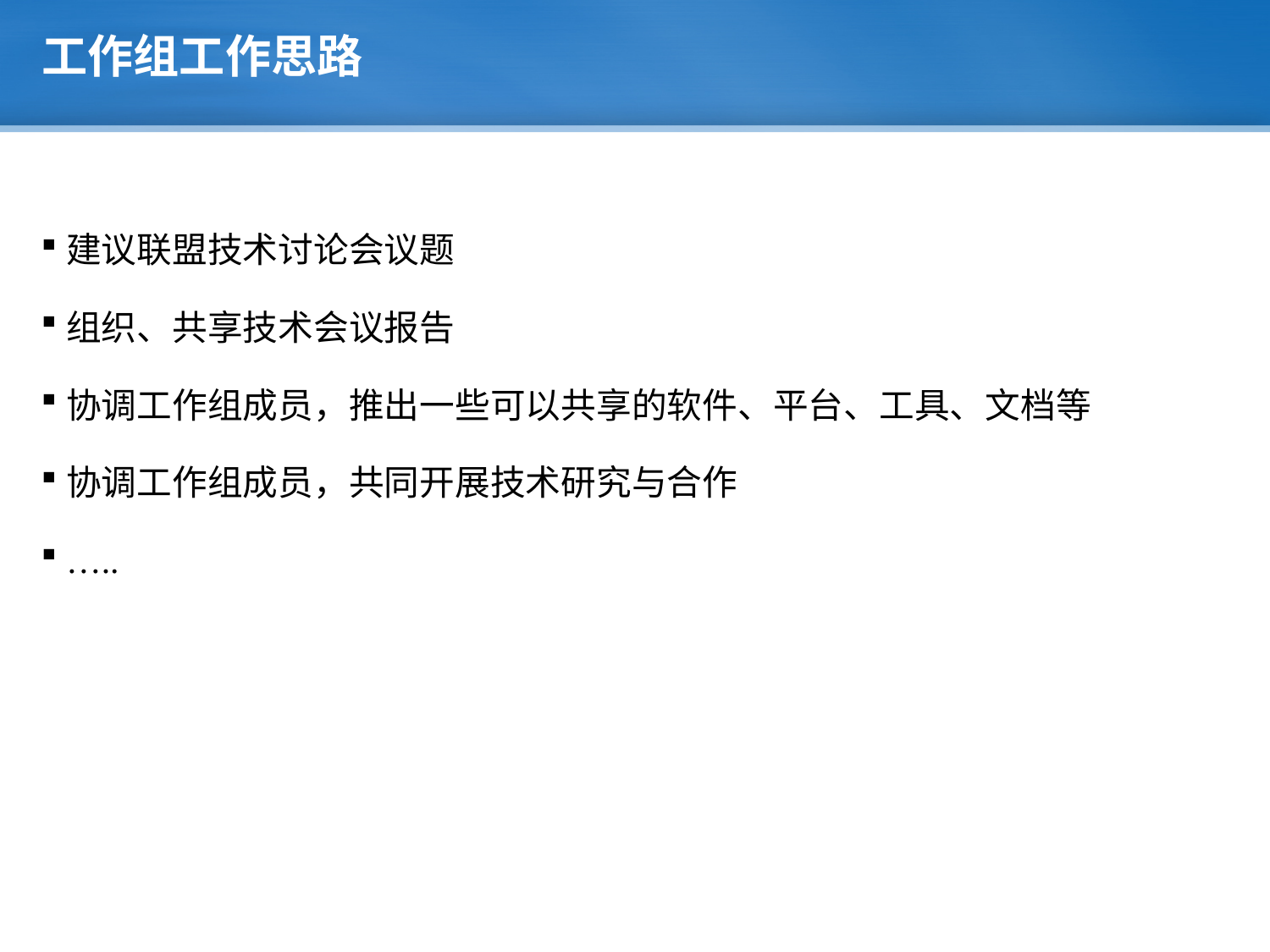

# 工作组工作思路
建议联盟技术讨论会议题
组织、共享技术会议报告
协调工作组成员，推出一些可以共享的软件、平台、工具、文档等
协调工作组成员，共同开展技术研究与合作
…..